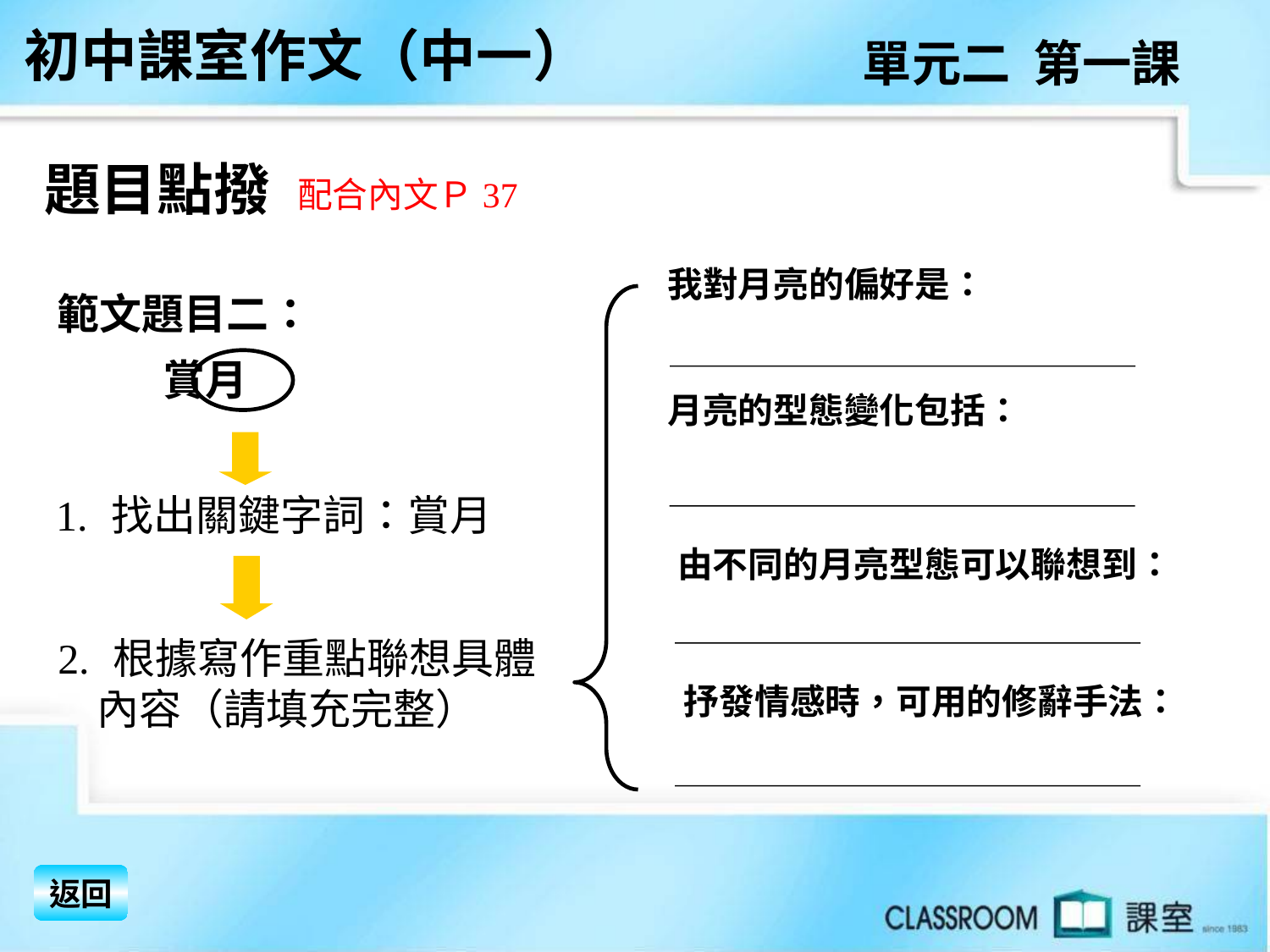

初中課室作文（中一）
單元二  第一課
題目點撥
配合內文Ｐ37
我對月亮的偏好是：
範文題目二：
          賞月

月亮的型態變化包括：

1. 找出關鍵字詞：賞月

由不同的月亮型態可以聯想到：

2. 根據寫作重點聯想具體
   內容（請填充完整）

 抒發情感時，可用的修辭手法：

返回